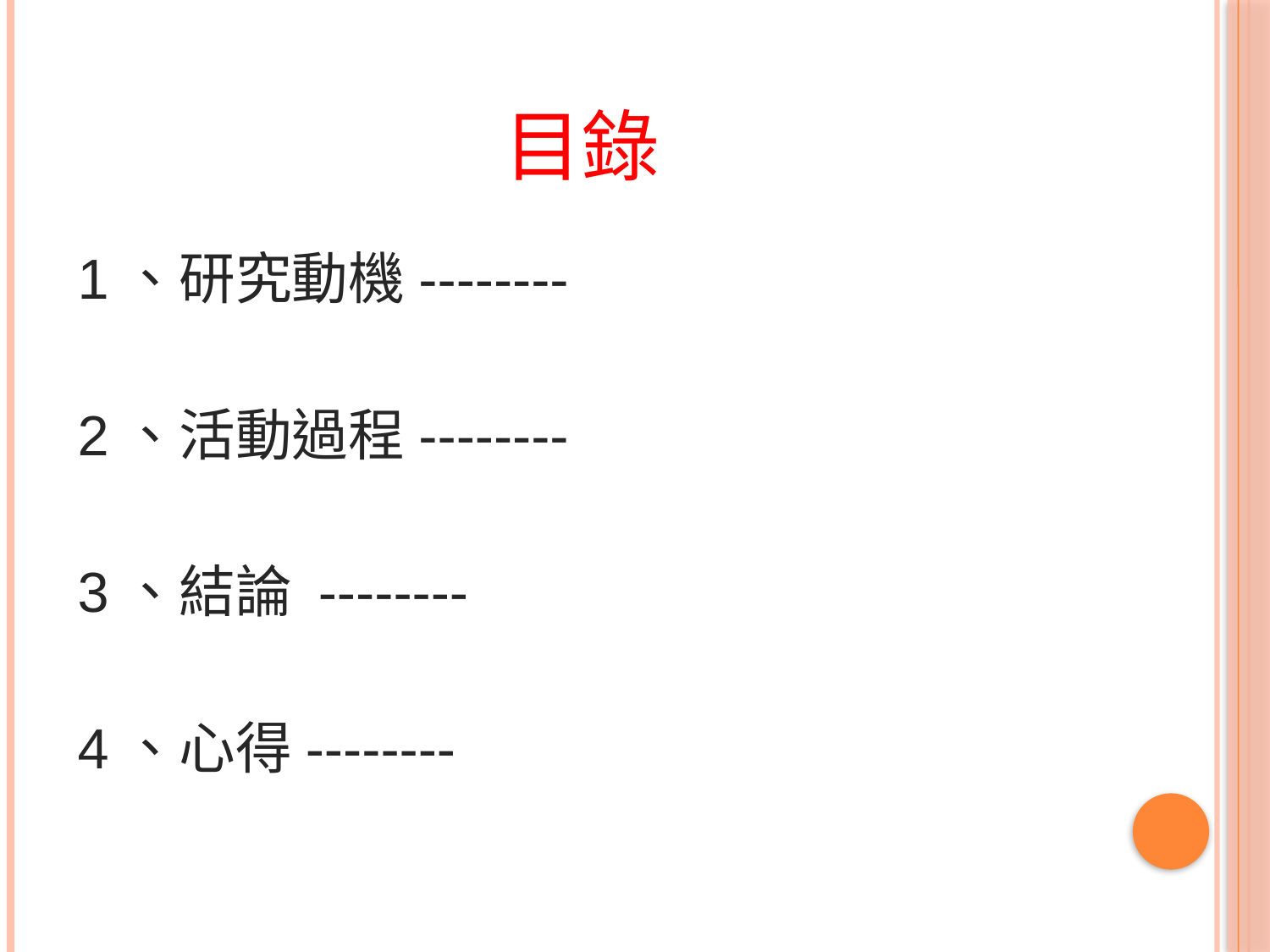

# 目錄
1、研究動機--------

2、活動過程--------

3、結論 --------

4、心得--------